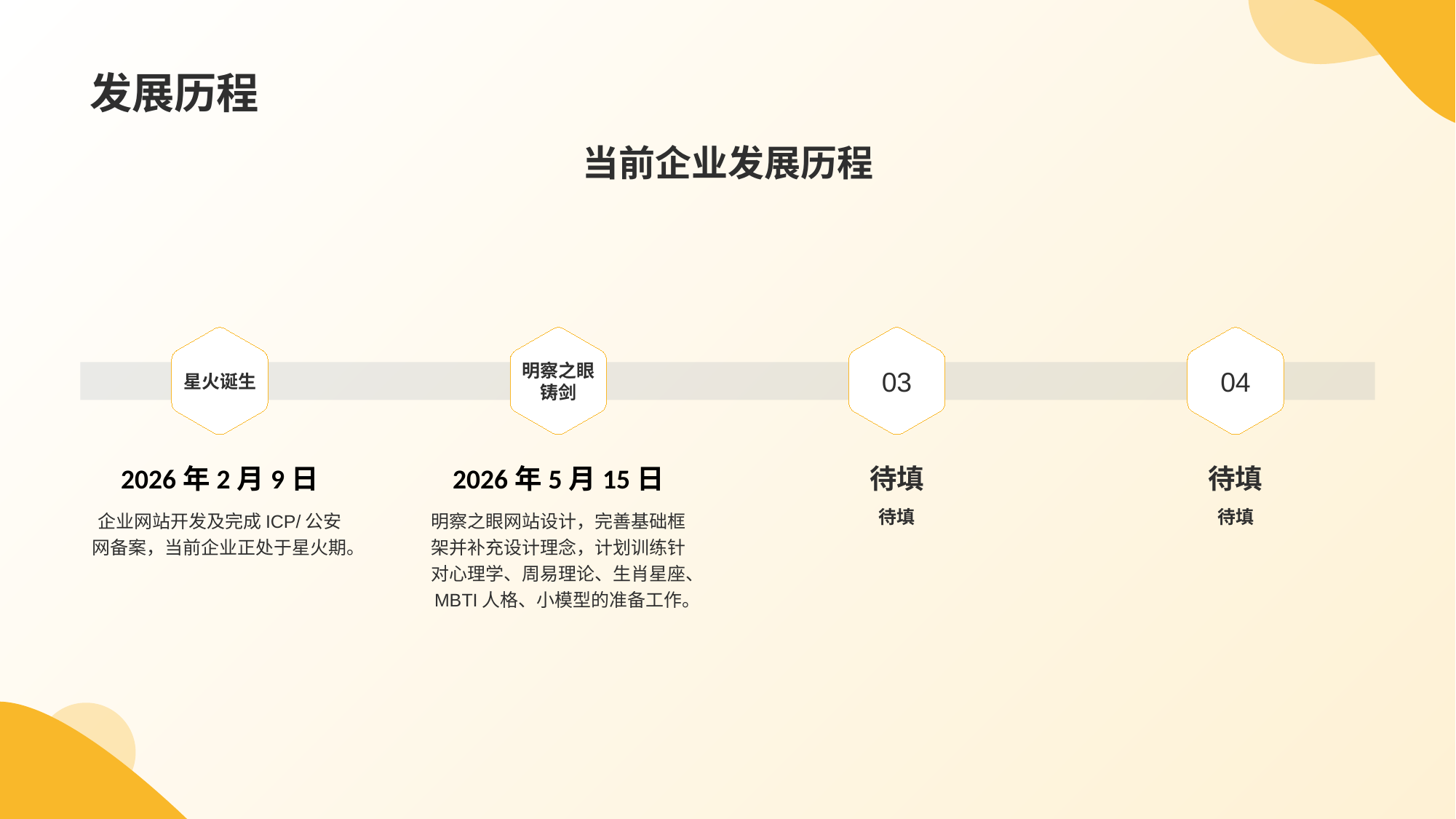

发展历程
当前企业发展历程
星火诞生
2026年2月9日
企业网站开发及完成ICP/公安网备案，当前企业正处于星火期。
明察之眼
铸剑
2026年5月15日
明察之眼网站设计，完善基础框架并补充设计理念，计划训练针对心理学、周易理论、生肖星座、MBTI人格、小模型的准备工作。
03
待填
待填
04
待填
待填